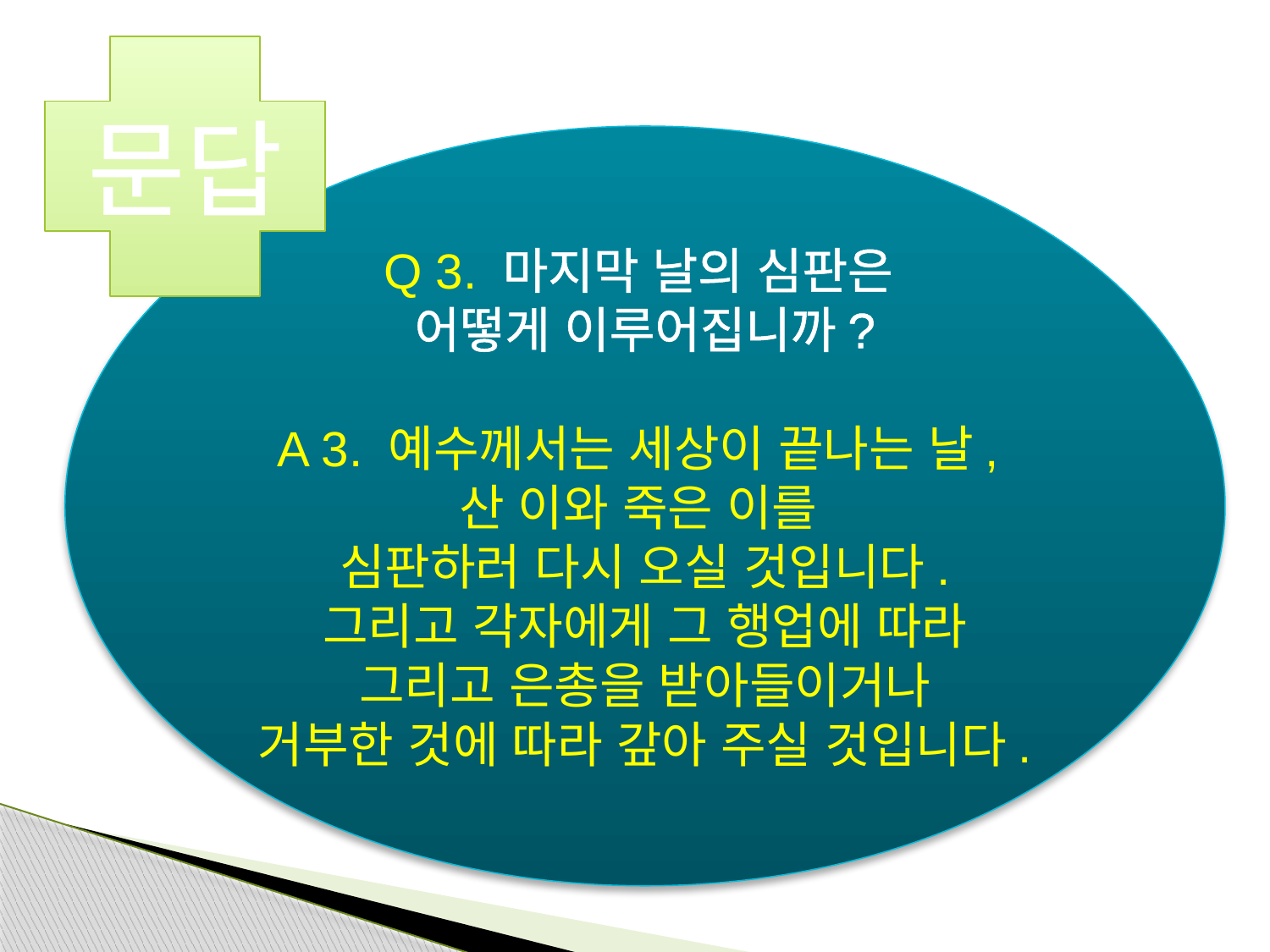

문답
Q 3. 마지막 날의 심판은
어떻게 이루어집니까?

A 3. 예수께서는 세상이 끝나는 날,
산 이와 죽은 이를
심판하러 다시 오실 것입니다.
그리고 각자에게 그 행업에 따라
그리고 은총을 받아들이거나
거부한 것에 따라 갚아 주실 것입니다.